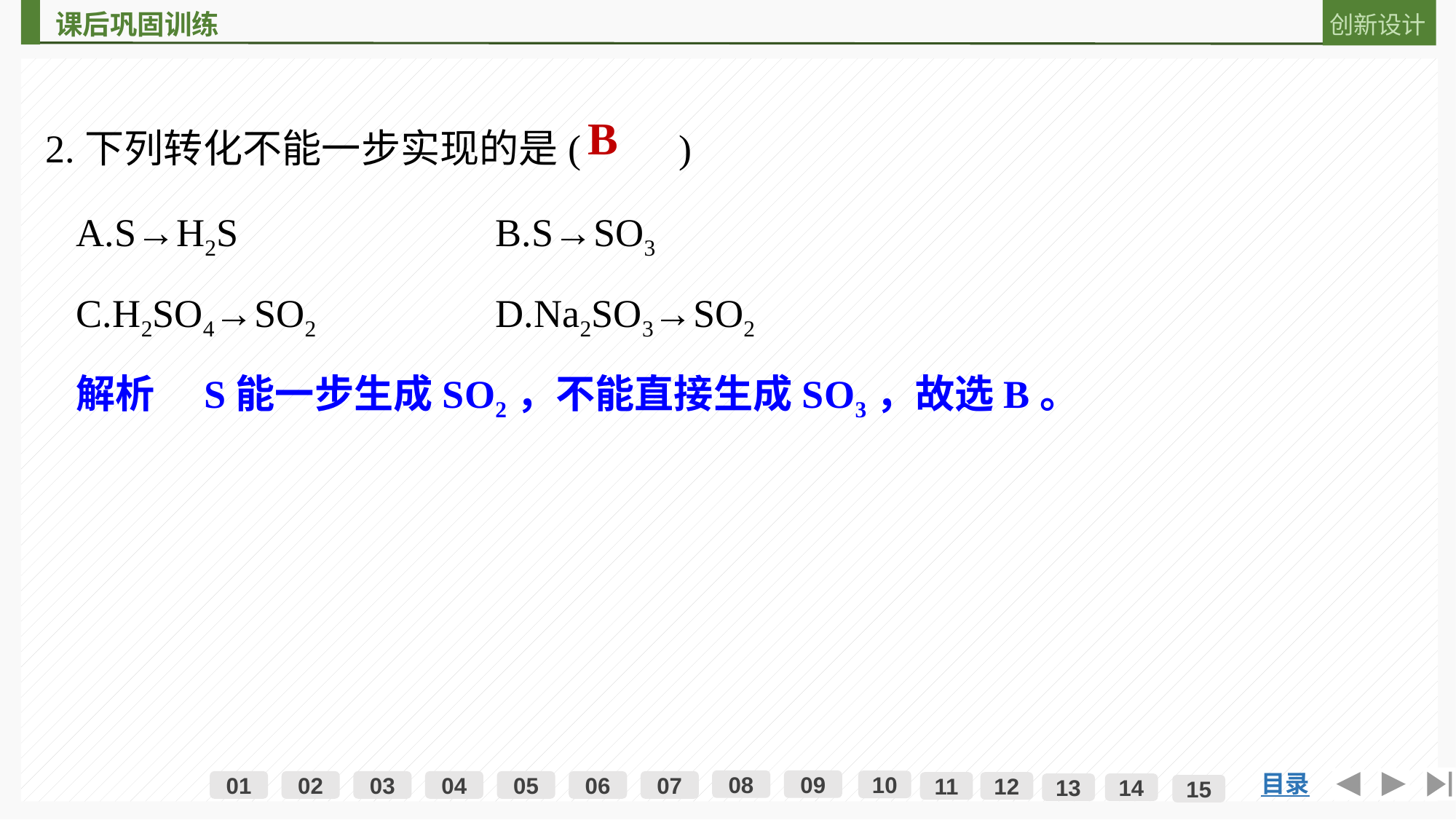

2.下列转化不能一步实现的是(　　)
B
A.S→H2S 	B.S→SO3
C.H2SO4→SO2 	D.Na2SO3→SO2
解析　S能一步生成SO2，不能直接生成SO3，故选B。